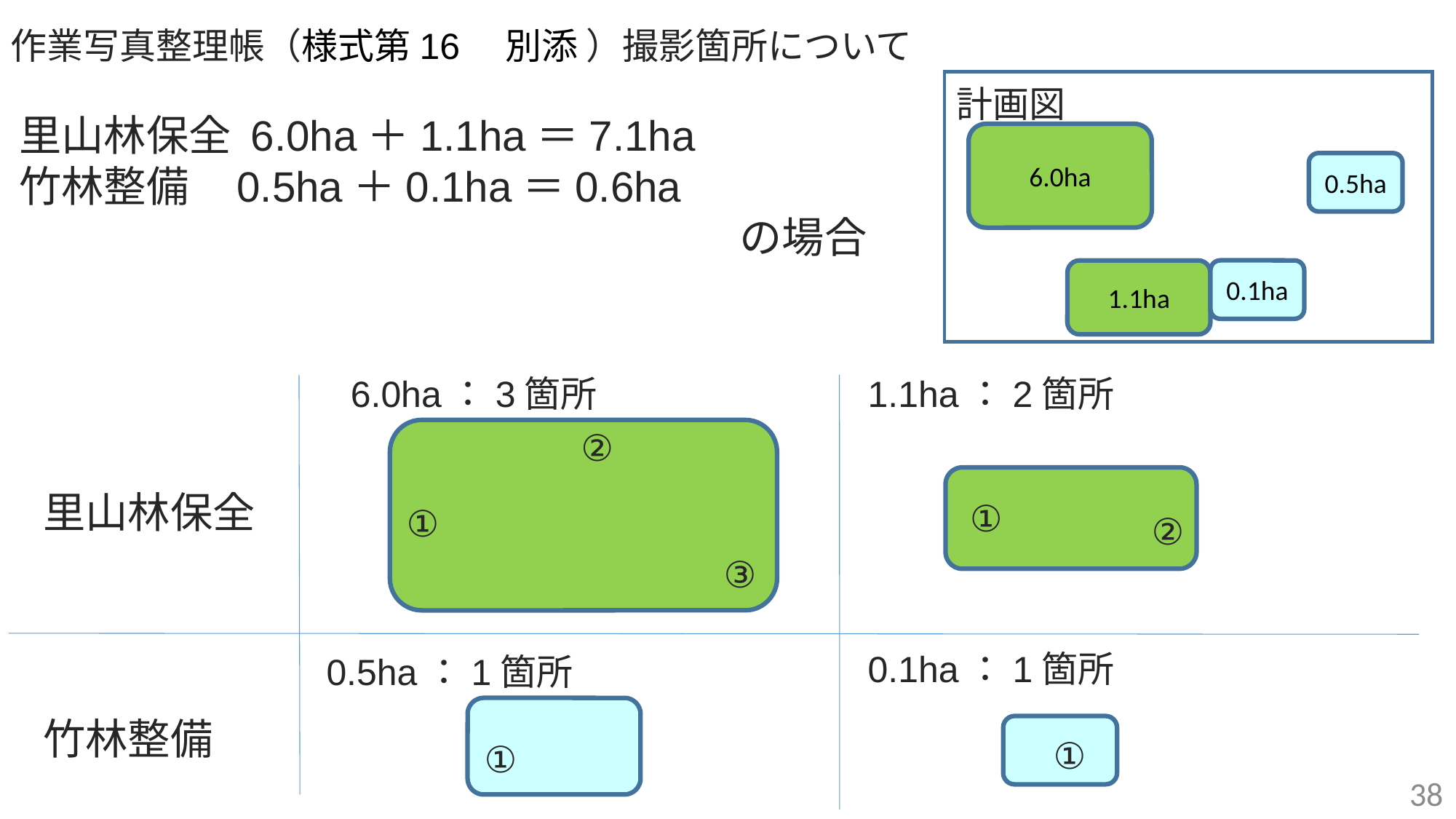

作業写真整理帳（様式第16　別添 ）撮影箇所について

計画図
里山林保全 6.0ha＋1.1ha＝7.1ha
竹林整備    0.5ha＋0.1ha＝0.6ha
　　　　　　　　　　　　　　　　　の場合
6.0ha
0.5ha
1.1ha
0.1ha
6.0ha：3箇所
1.1ha：2箇所
②

里山林保全
①
①
②
③
0.1ha：1箇所
0.5ha：1箇所

竹林整備

①
①
38